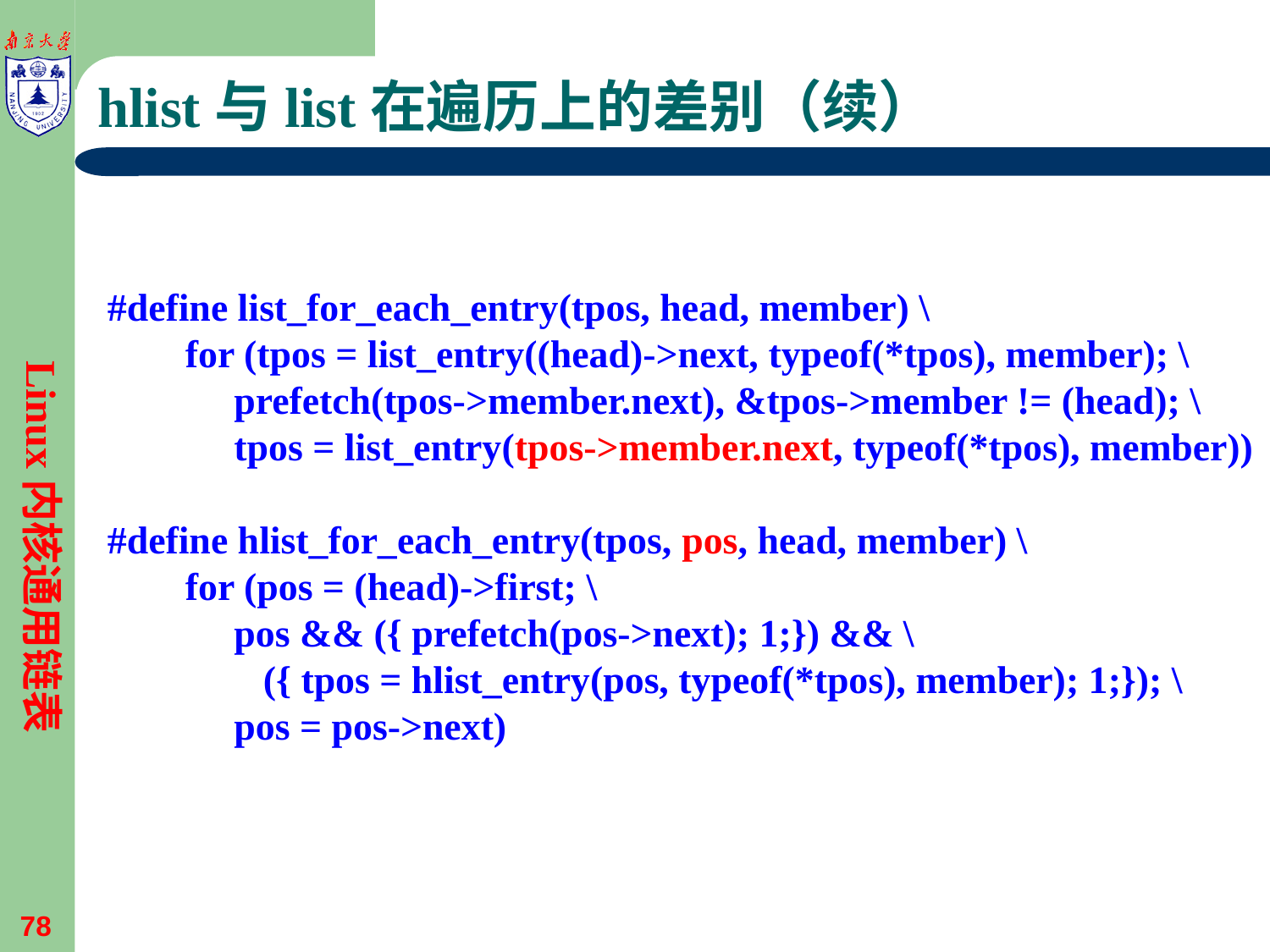

# hlist与list在遍历上的差别（续）

#define list_for_each_entry(tpos, head, member) \
        for (tpos = list_entry((head)->next, typeof(*tpos), member); \
             prefetch(tpos->member.next), &tpos->member != (head); \
             tpos = list_entry(tpos->member.next, typeof(*tpos), member))

#define hlist_for_each_entry(tpos, pos, head, member) \
        for (pos = (head)->first; \
             pos && ({ prefetch(pos->next); 1;}) && \
                ({ tpos = hlist_entry(pos, typeof(*tpos), member); 1;}); \
             pos = pos->next)
Linux内核通用链表
78